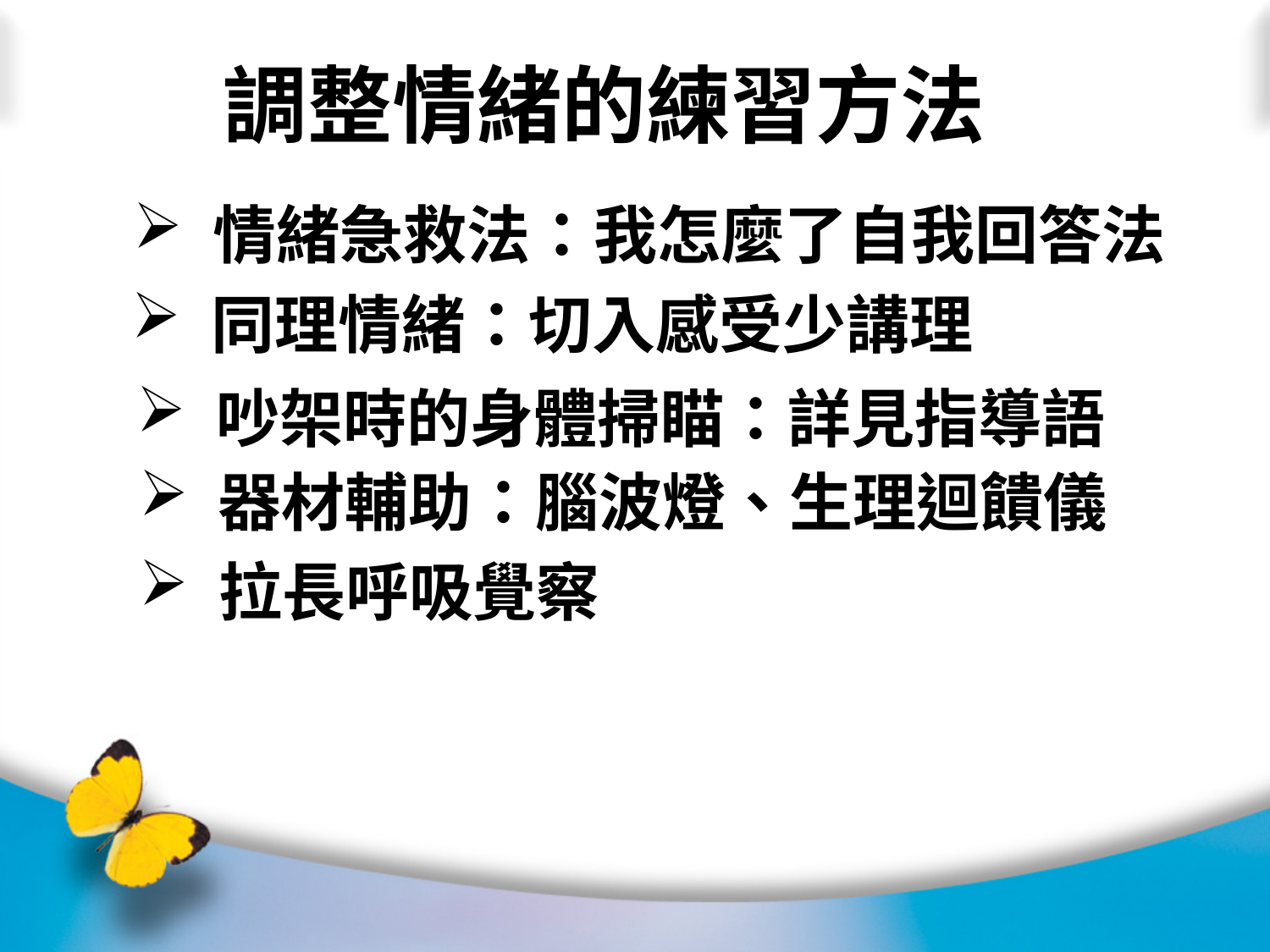

調整情緒的練習方法
情緒急救法：我怎麼了自我回答法
同理情緒：切入感受少講理
吵架時的身體掃瞄：詳見指導語
器材輔助：腦波燈、生理迴饋儀

拉長呼吸覺察